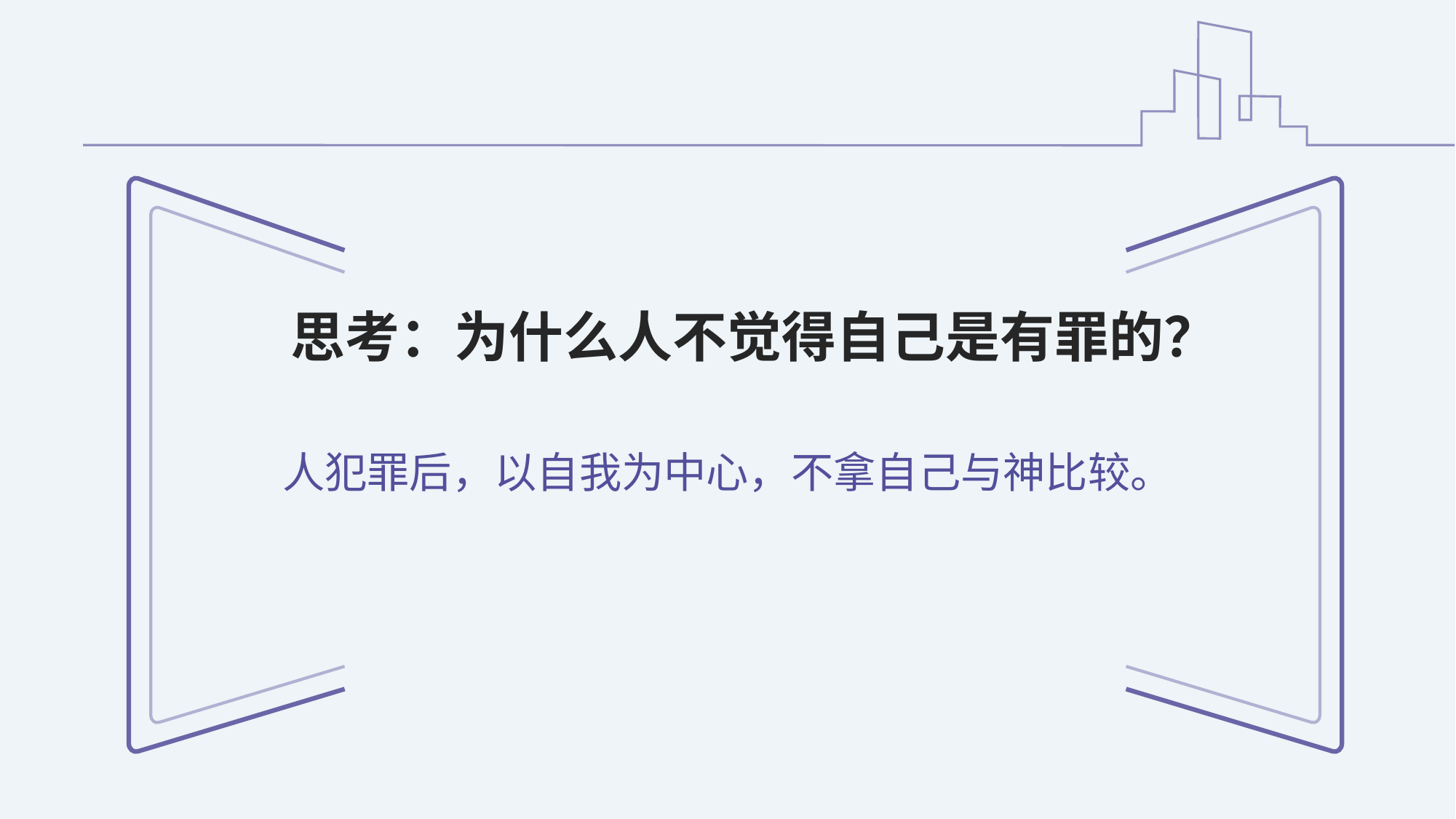

# 思考：为什么人不觉得自己是有罪的？
人犯罪后，以自我为中心，不拿自己与神比较。